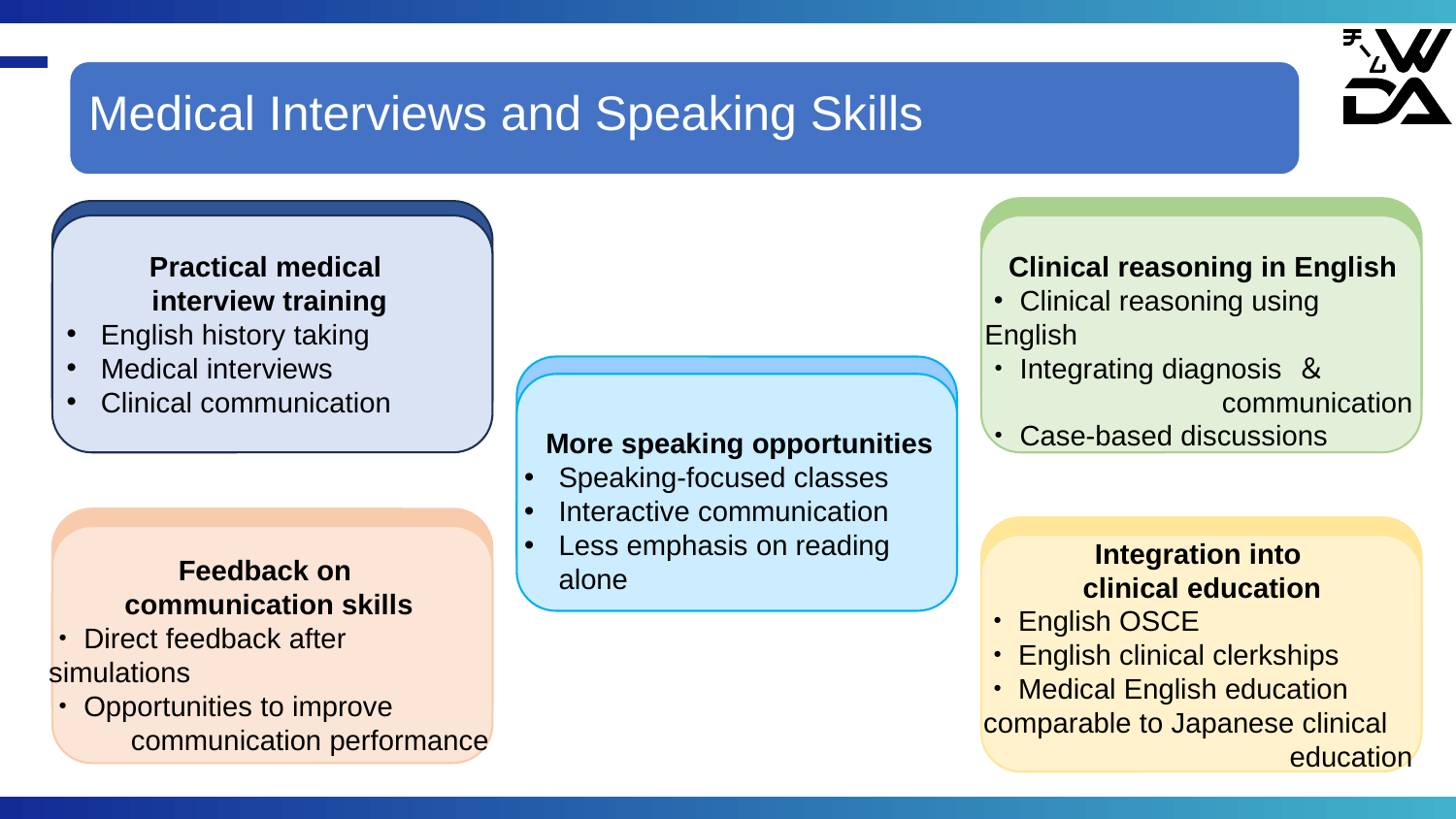

Medical Interviews and Speaking Skills

Clinical reasoning in English
・Clinical reasoning using English
・Integrating diagnosis ＆
communication
・Case-based discussions

Practical medical
interview training
English history taking
Medical interviews
Clinical communication

More speaking opportunities
Speaking-focused classes
Interactive communication
Less emphasis on reading alone

Feedback on
communication skills
・Direct feedback after simulations
・Opportunities to improve
communication performance

Integration into
clinical education
・English OSCE
・English clinical clerkships
・Medical English education comparable to Japanese clinical
education